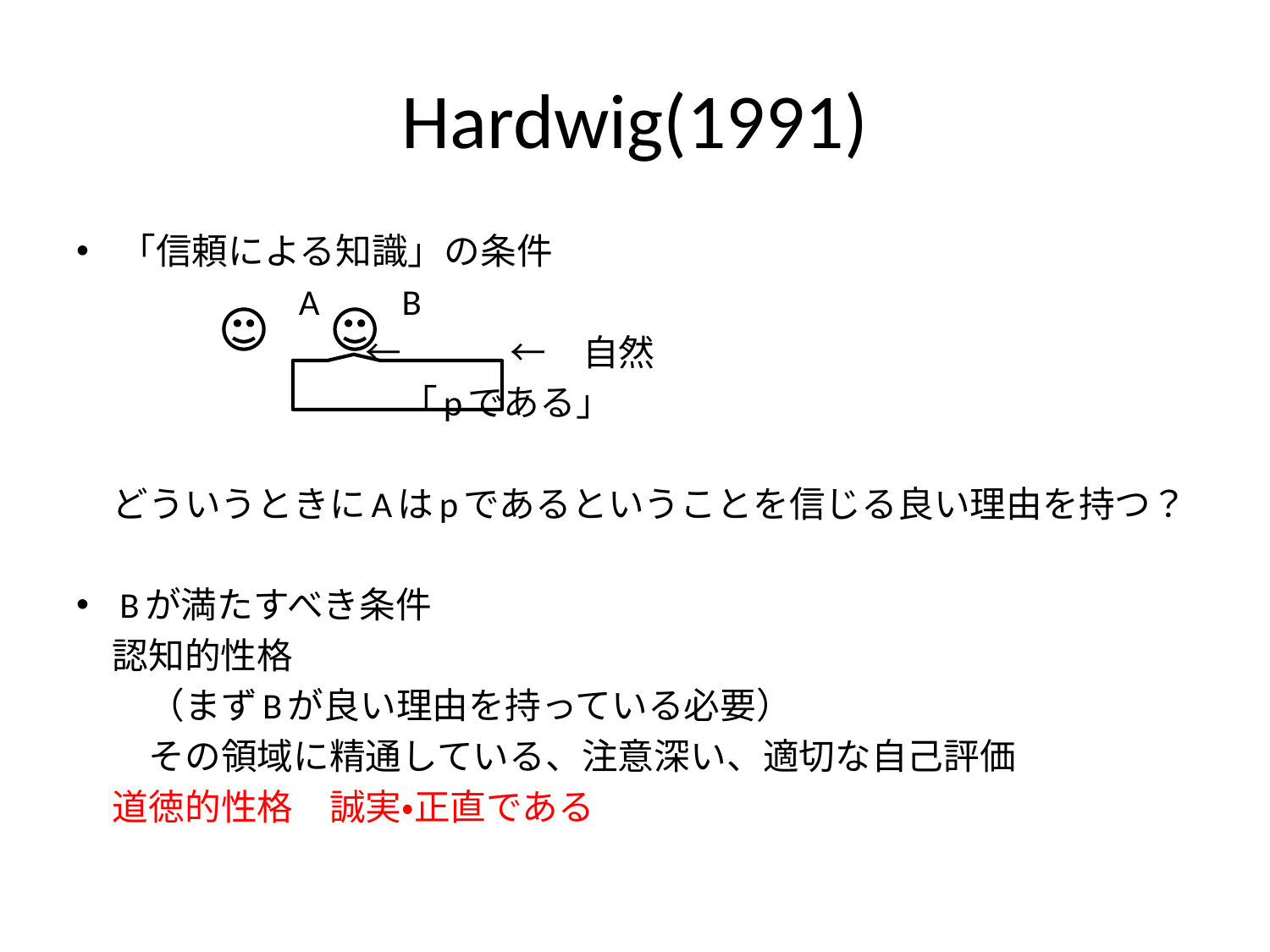

# Hardwig(1991)
「信頼による知識」の条件
　　　　　　A          B
　　　　　　　　←　　　←　自然
　　　　　　　　　「pである」

　どういうときにAはpであるということを信じる良い理由を持つ？

Bが満たすべき条件
　認知的性格
　　（まずBが良い理由を持っている必要）
　　その領域に精通している、注意深い、適切な自己評価
　道徳的性格　誠実・正直である